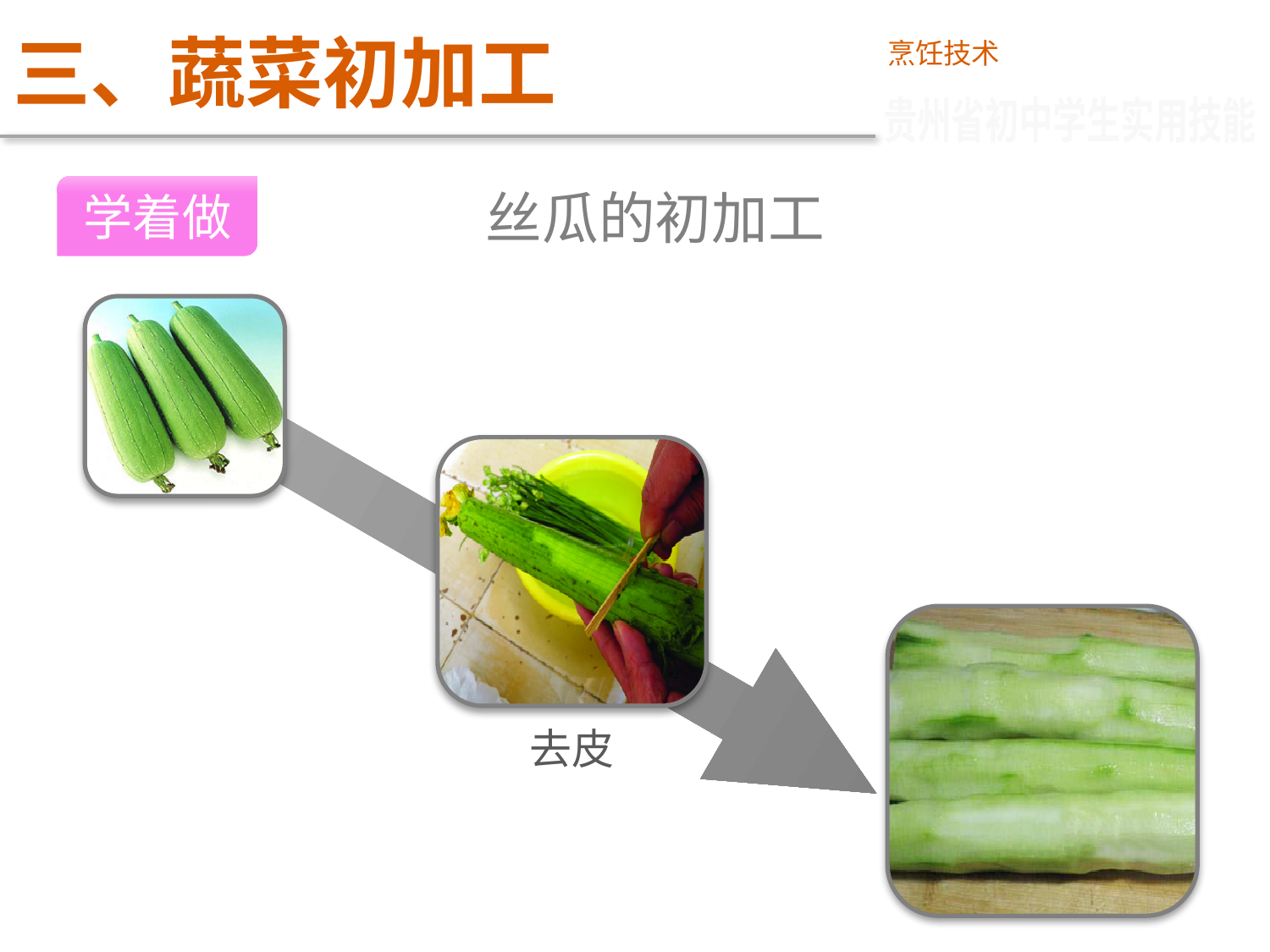

# 三、蔬菜初加工
烹饪技术
贵州省初中学生实用技能
学着做
丝瓜的初加工

去皮